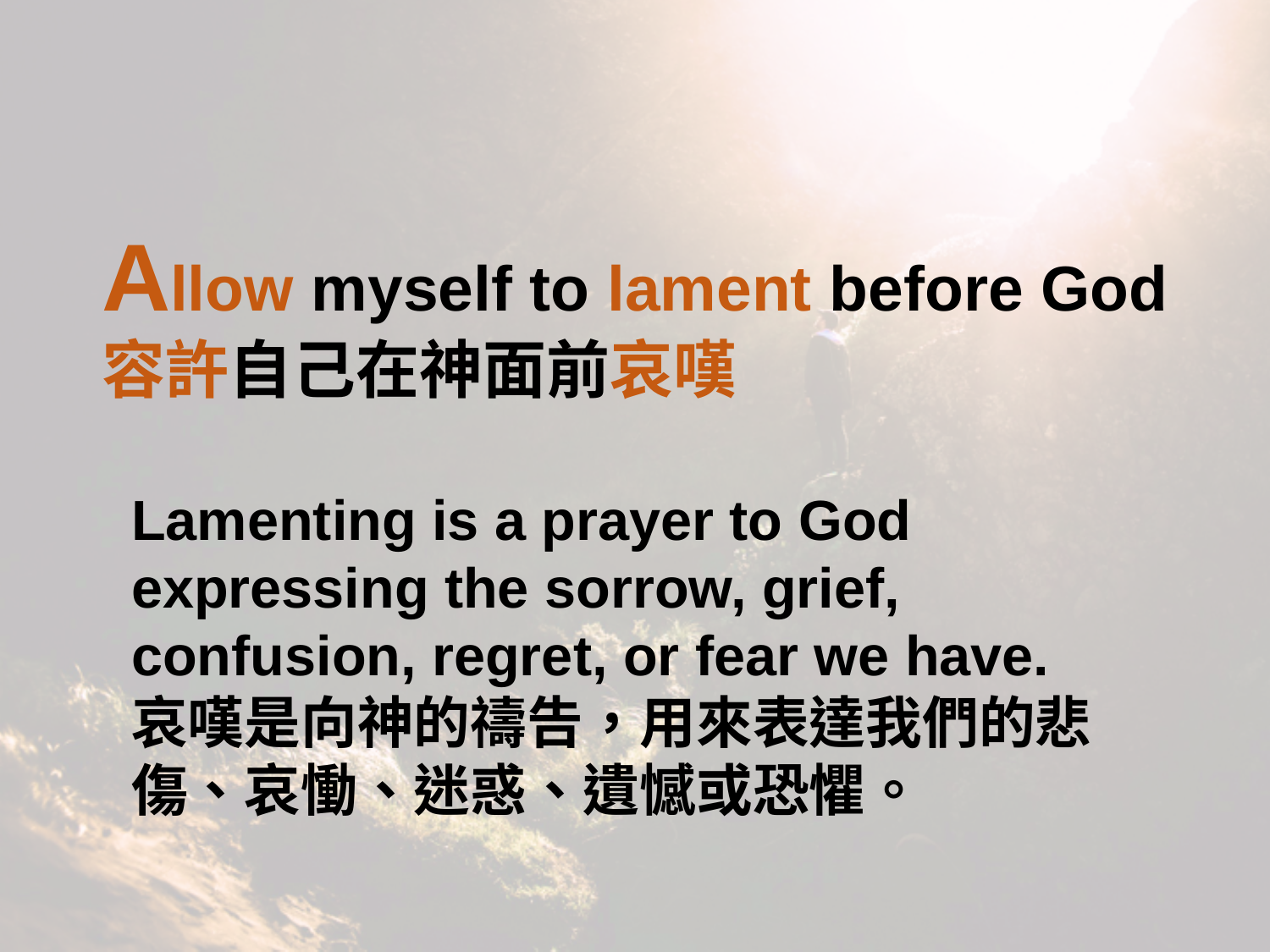

Allow myself to lament before God
容許自己在神面前哀嘆
Lamenting is a prayer to God expressing the sorrow, grief, confusion, regret, or fear we have.
哀嘆是向神的禱告，用來表達我們的悲傷、哀慟、迷惑、遺憾或恐懼。